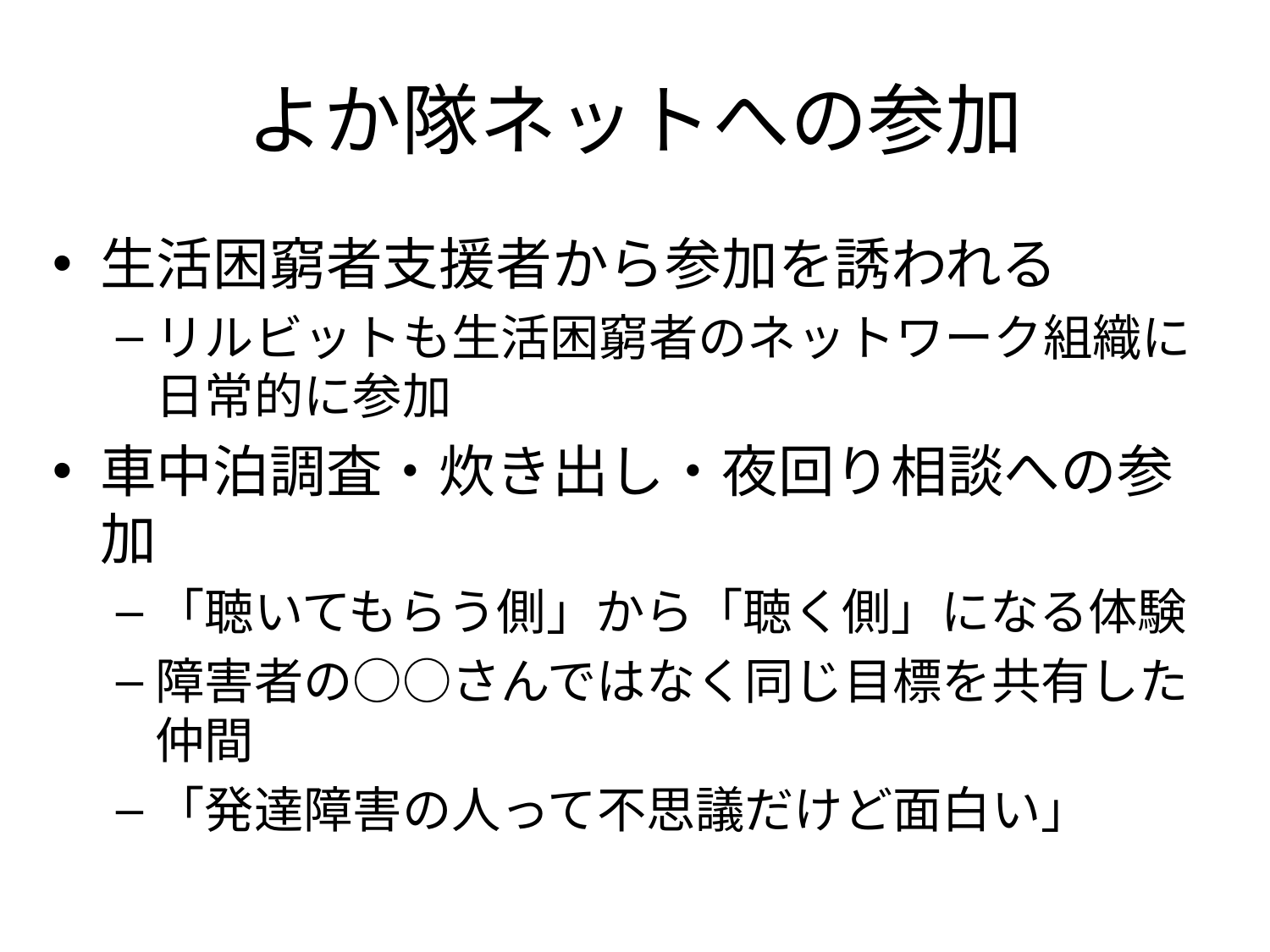

# よか隊ネットへの参加
生活困窮者支援者から参加を誘われる
リルビットも生活困窮者のネットワーク組織に日常的に参加
車中泊調査・炊き出し・夜回り相談への参加
「聴いてもらう側」から「聴く側」になる体験
障害者の○○さんではなく同じ目標を共有した仲間
「発達障害の人って不思議だけど面白い」